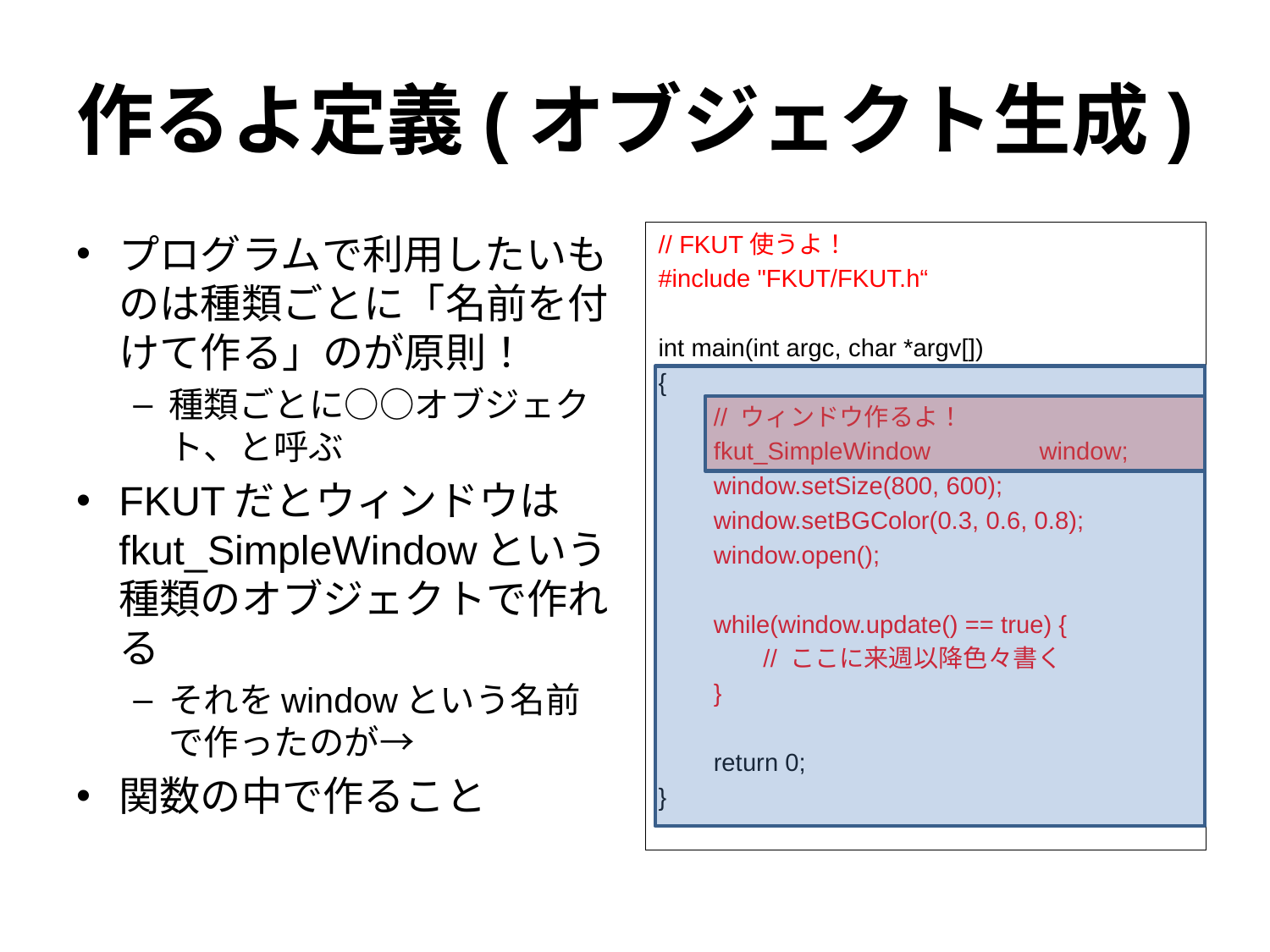

# 作るよ定義(オブジェクト生成)
プログラムで利用したいものは種類ごとに「名前を付けて作る」のが原則！
種類ごとに○○オブジェクト、と呼ぶ
FKUTだとウィンドウはfkut_SimpleWindowという種類のオブジェクトで作れる
それをwindowという名前で作ったのが→
関数の中で作ること
// FKUT使うよ！
#include "FKUT/FKUT.h“

int main(int argc, char *argv[])
{
　　// ウィンドウ作るよ！
　　fkut_SimpleWindow	window;
　　window.setSize(800, 600);
　　window.setBGColor(0.3, 0.6, 0.8);
　　window.open();

　　while(window.update() == true) {
　　　　// ここに来週以降色々書く
　　}

　　return 0;
}